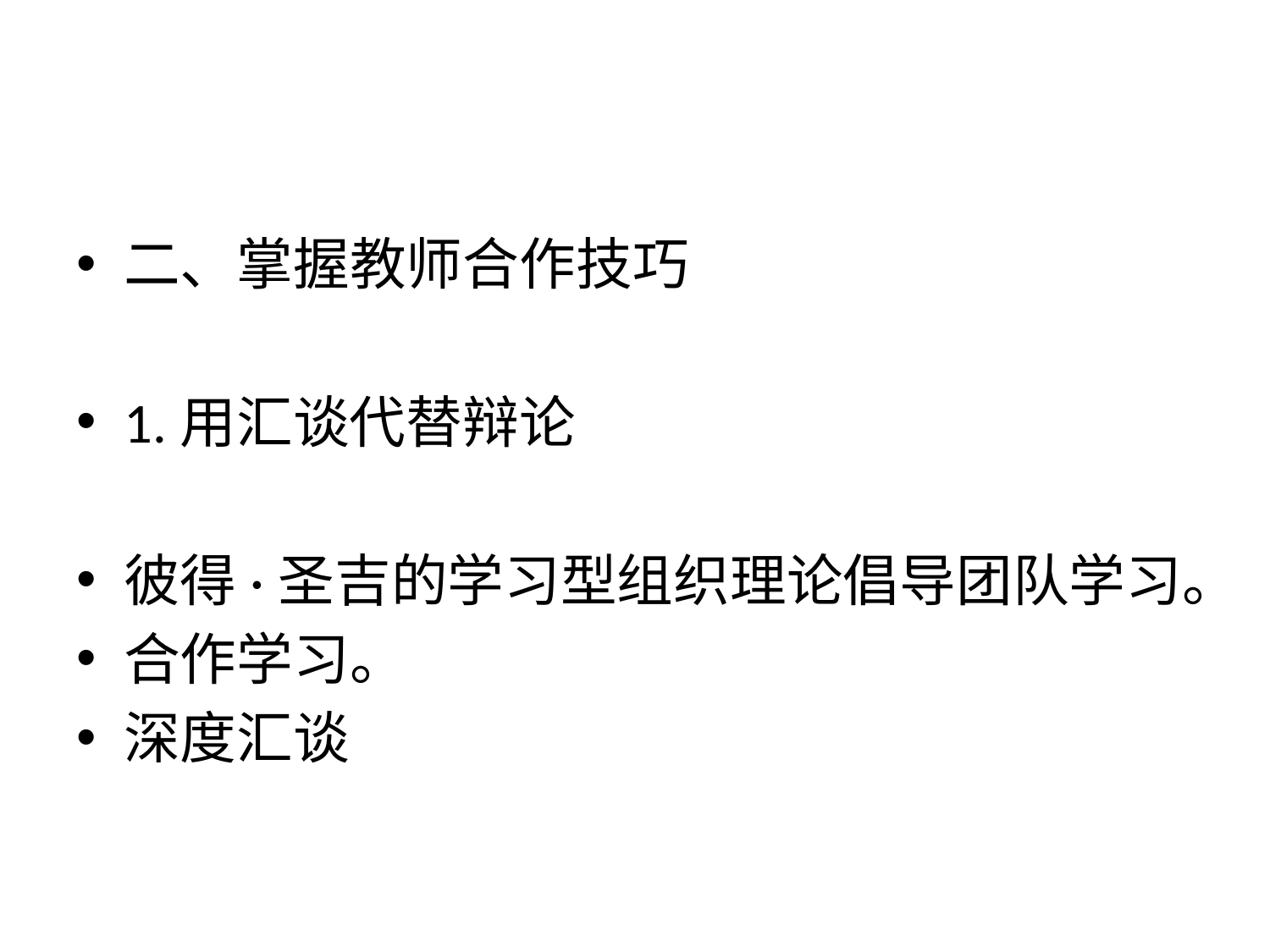

#
二、掌握教师合作技巧

1.用汇谈代替辩论

彼得·圣吉的学习型组织理论倡导团队学习。
合作学习。
深度汇谈